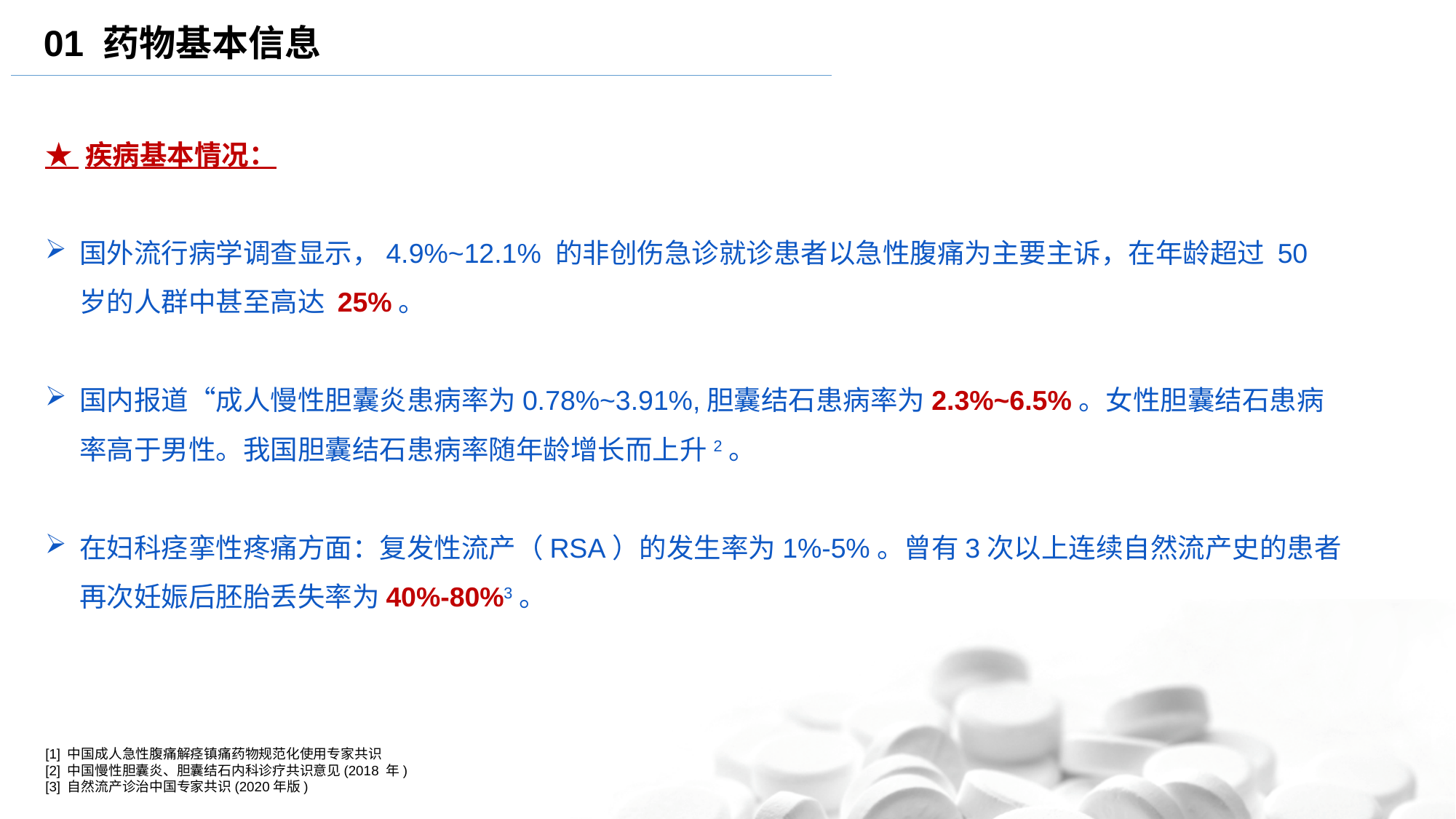

01 药物基本信息
★ 疾病基本情况：

国外流行病学调查显示，4.9%~12.1% 的非创伤急诊就诊患者以急性腹痛为主要主诉，在年龄超过 50 岁的人群中甚至高达 25%。

国内报道“成人慢性胆囊炎患病率为0.78%~3.91%,胆囊结石患病率为2.3%~6.5%。女性胆囊结石患病率高于男性。我国胆囊结石患病率随年龄增长而上升2。

在妇科痉挛性疼痛方面：复发性流产（RSA）的发生率为1%-5%。曾有3次以上连续自然流产史的患者再次妊娠后胚胎丢失率为40%-80%3。

[1] 中国成人急性腹痛解痉镇痛药物规范化使用专家共识
[2] 中国慢性胆囊炎、胆囊结石内科诊疗共识意见(2018 年)
[3] 自然流产诊治中国专家共识(2020年版)